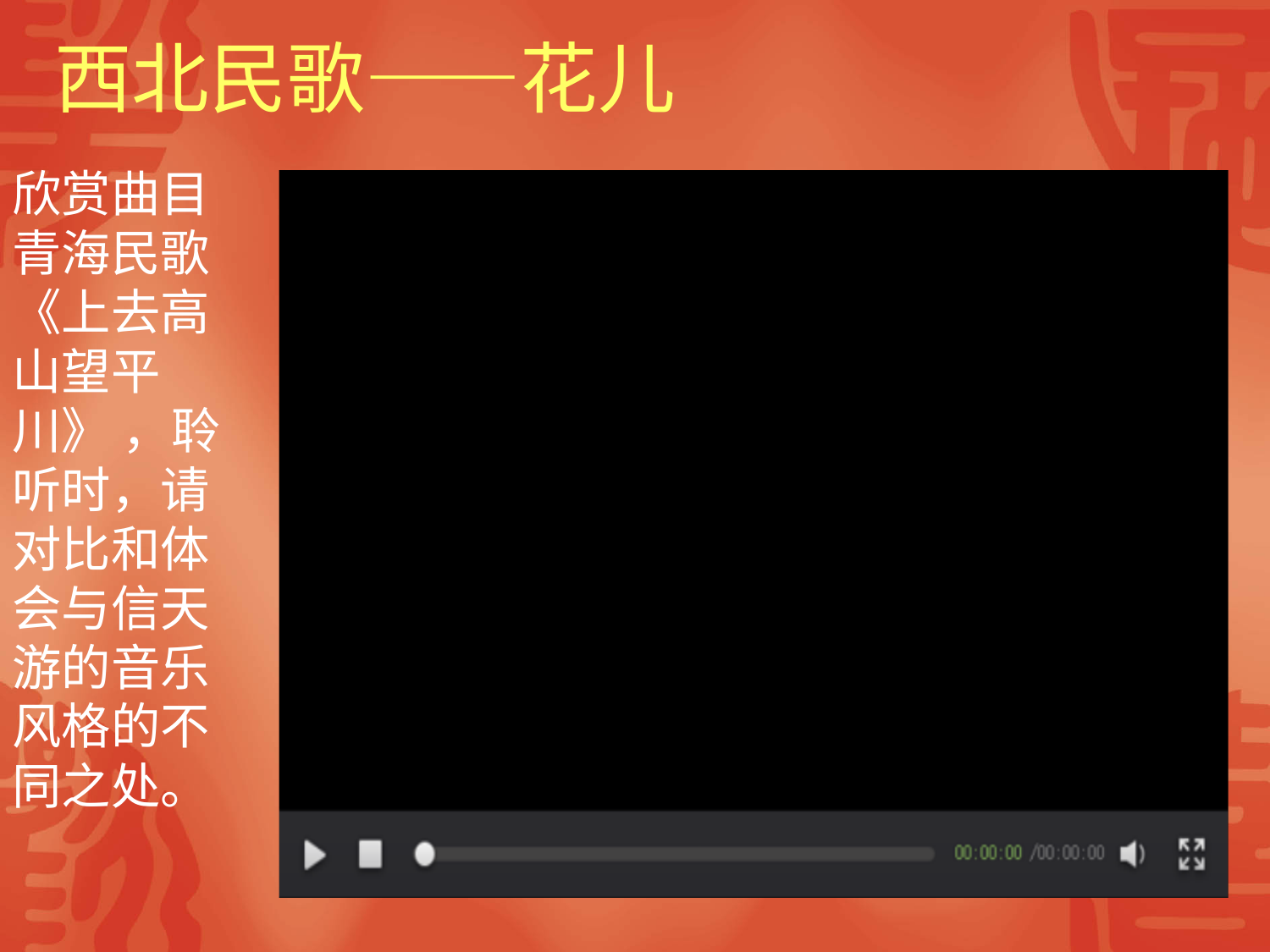

西北民歌——花儿
欣赏曲目青海民歌《上去高山望平川》 ，聆听时，请对比和体会与信天游的音乐风格的不同之处。